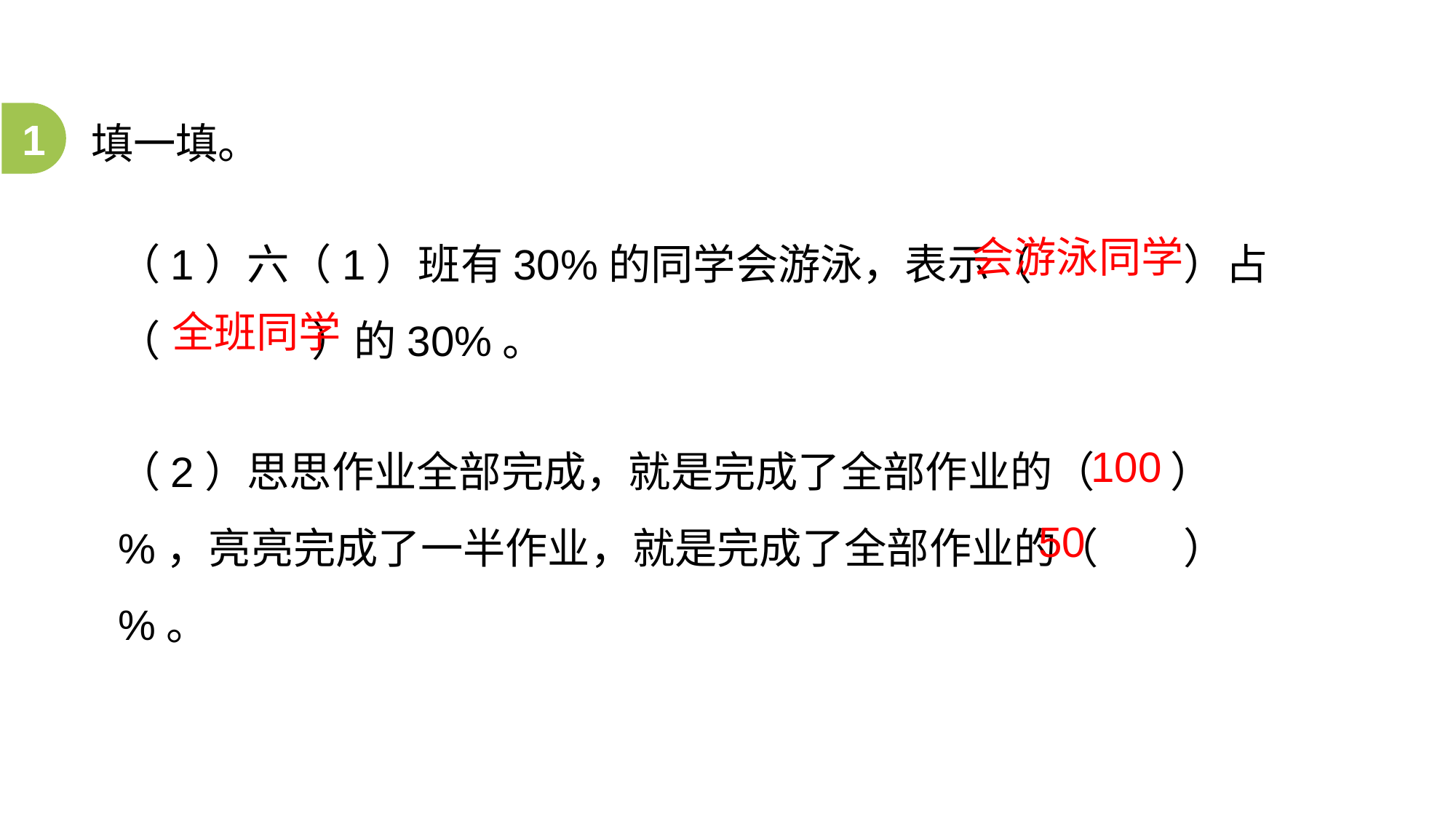

1
填一填。
（1）六（1）班有30%的同学会游泳，表示（                ）占（                ）的30%。
会游泳同学
全班同学
（2）思思作业全部完成，就是完成了全部作业的（        ）%，亮亮完成了一半作业，就是完成了全部作业的（         ）%。
100
50